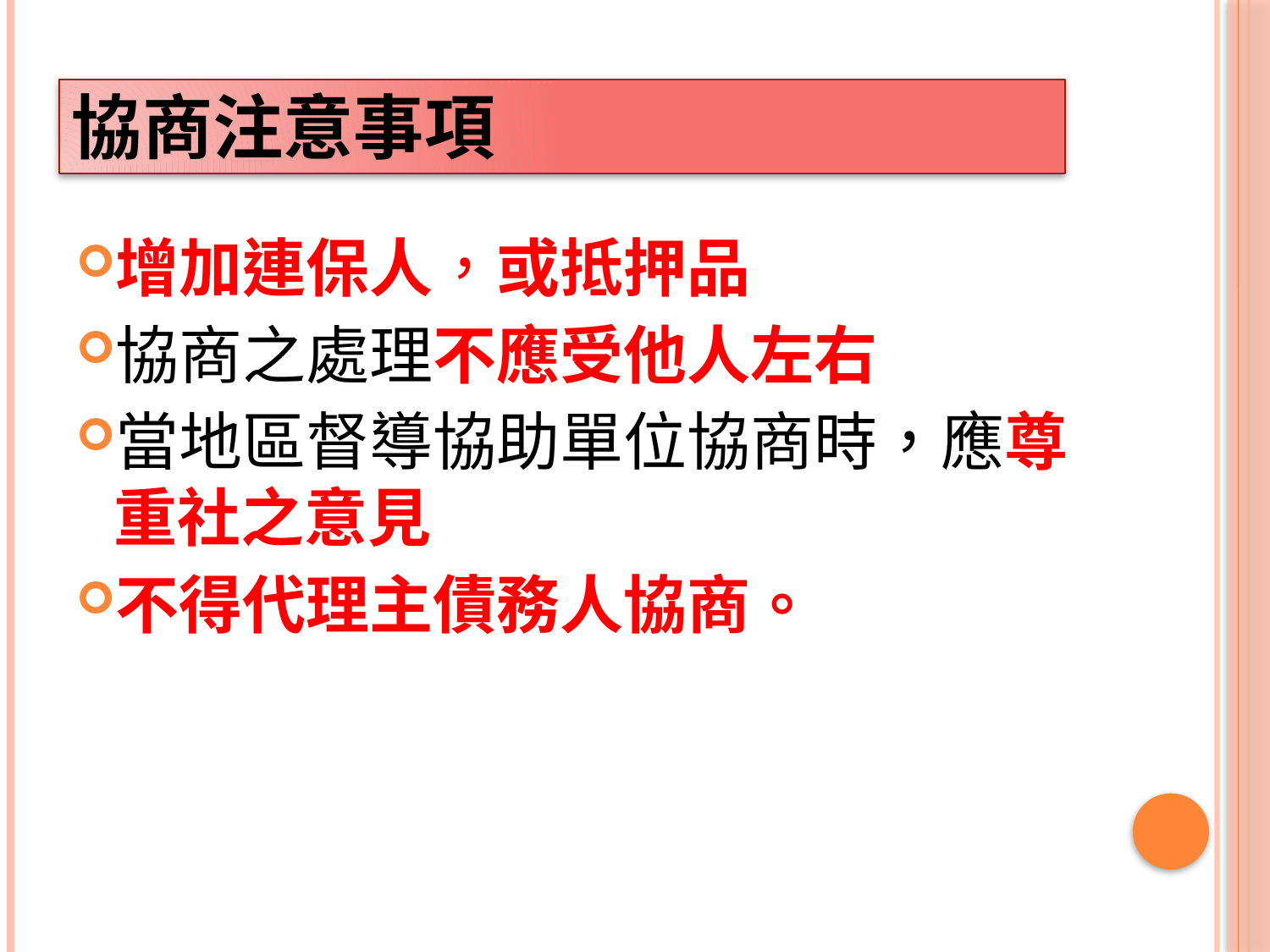

# 協商注意事項
增加連保人，或抵押品
協商之處理不應受他人左右
當地區督導協助單位協商時，應尊重社之意見
不得代理主債務人協商。